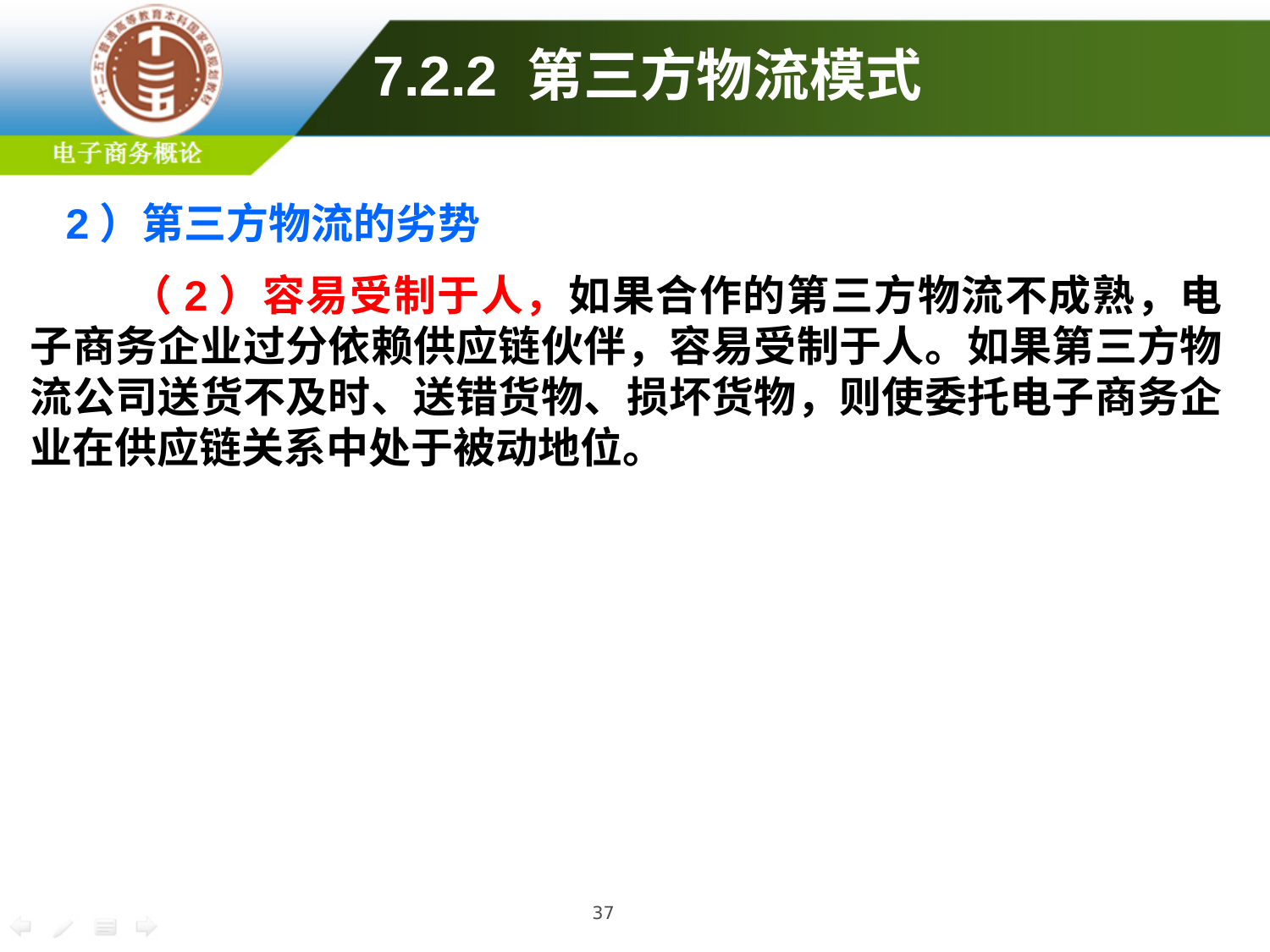

7.2.2 第三方物流模式
   2）第三方物流的劣势
（2）容易受制于人，如果合作的第三方物流不成熟，电子商务企业过分依赖供应链伙伴，容易受制于人。如果第三方物流公司送货不及时、送错货物、损坏货物，则使委托电子商务企业在供应链关系中处于被动地位。
37